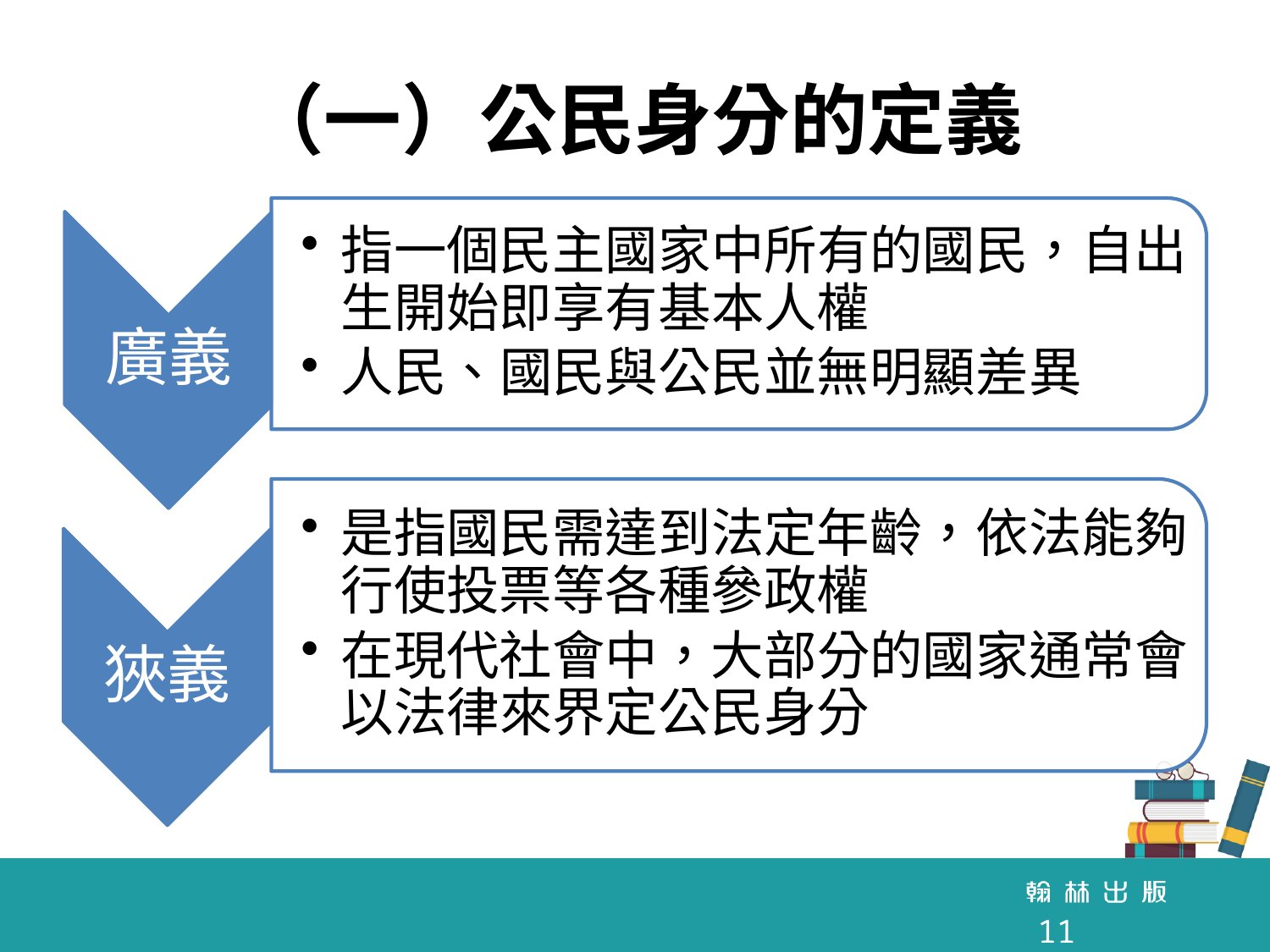

# （一）公民身分的定義
廣義
指一個民主國家中所有的國民，自出生開始即享有基本人權
人民、國民與公民並無明顯差異
狹義
是指國民需達到法定年齡，依法能夠行使投票等各種參政權
在現代社會中，大部分的國家通常會以法律來界定公民身分
11